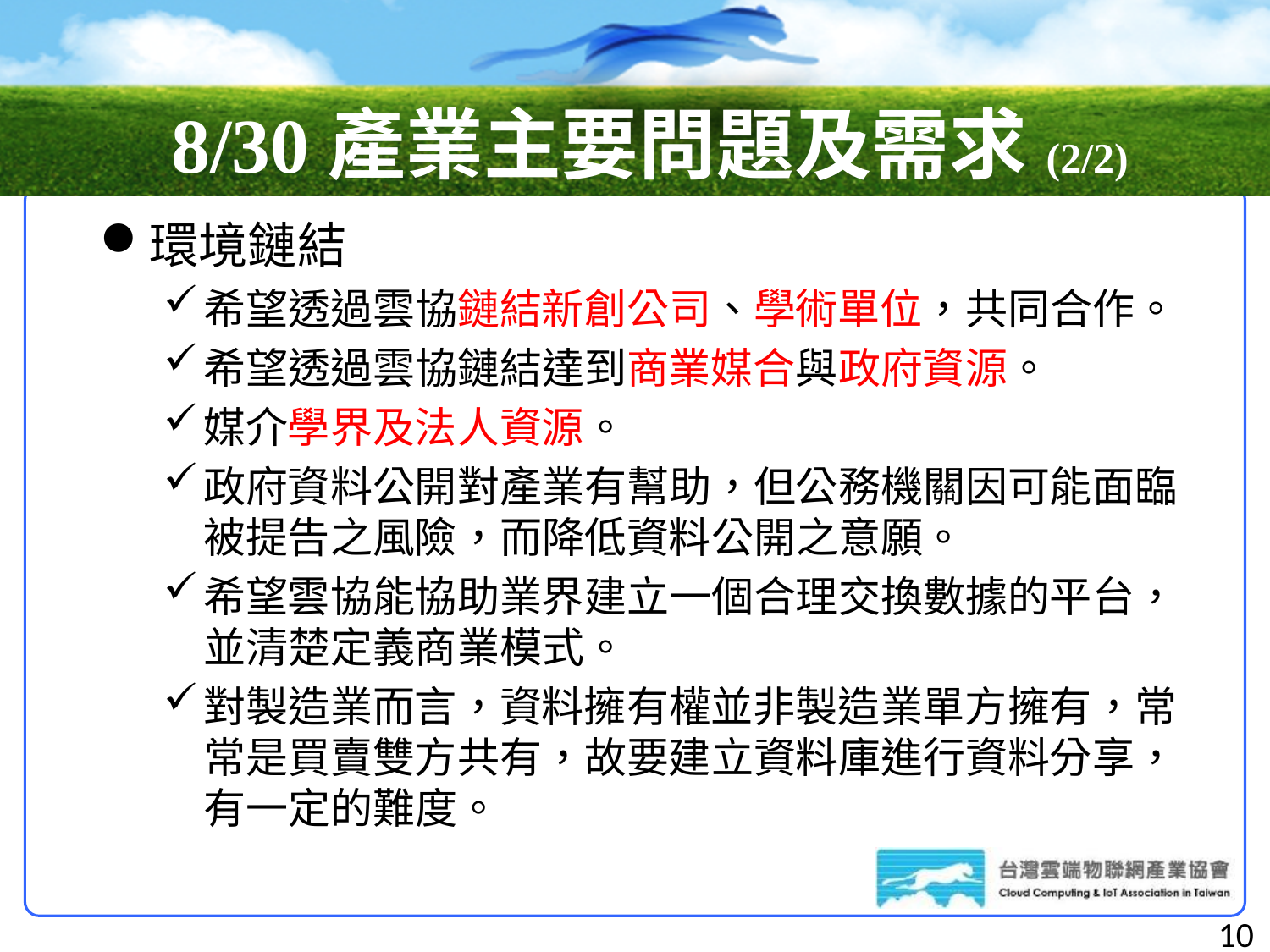

# 8/30產業主要問題及需求(2/2)
環境鏈結
希望透過雲協鏈結新創公司、學術單位，共同合作。
希望透過雲協鏈結達到商業媒合與政府資源。
媒介學界及法人資源。
政府資料公開對產業有幫助，但公務機關因可能面臨被提告之風險，而降低資料公開之意願。
希望雲協能協助業界建立一個合理交換數據的平台，並清楚定義商業模式。
對製造業而言，資料擁有權並非製造業單方擁有，常常是買賣雙方共有，故要建立資料庫進行資料分享，有一定的難度。